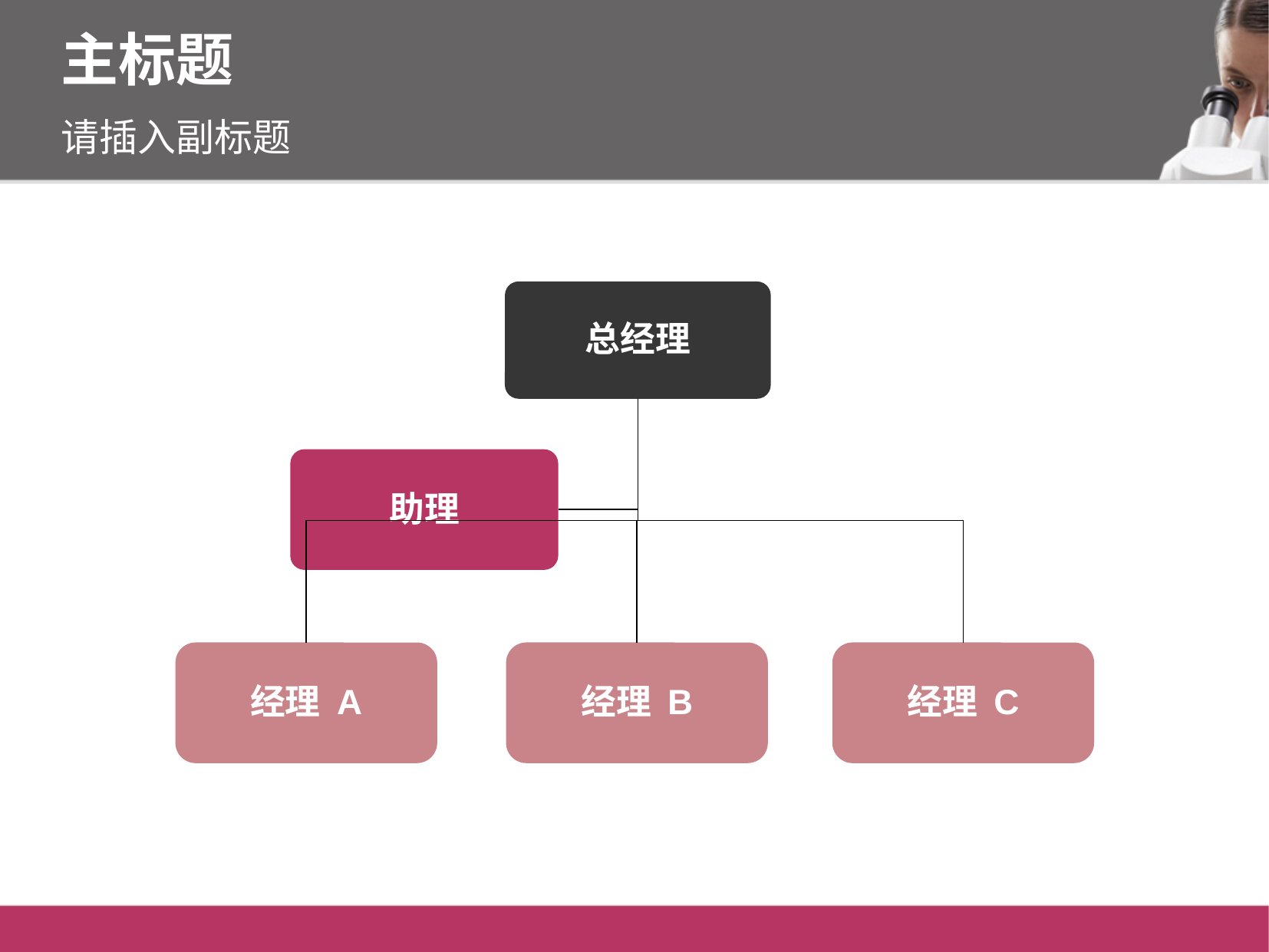

主标题
请插入副标题
总经理
助理
经理 A
经理 B
经理 C